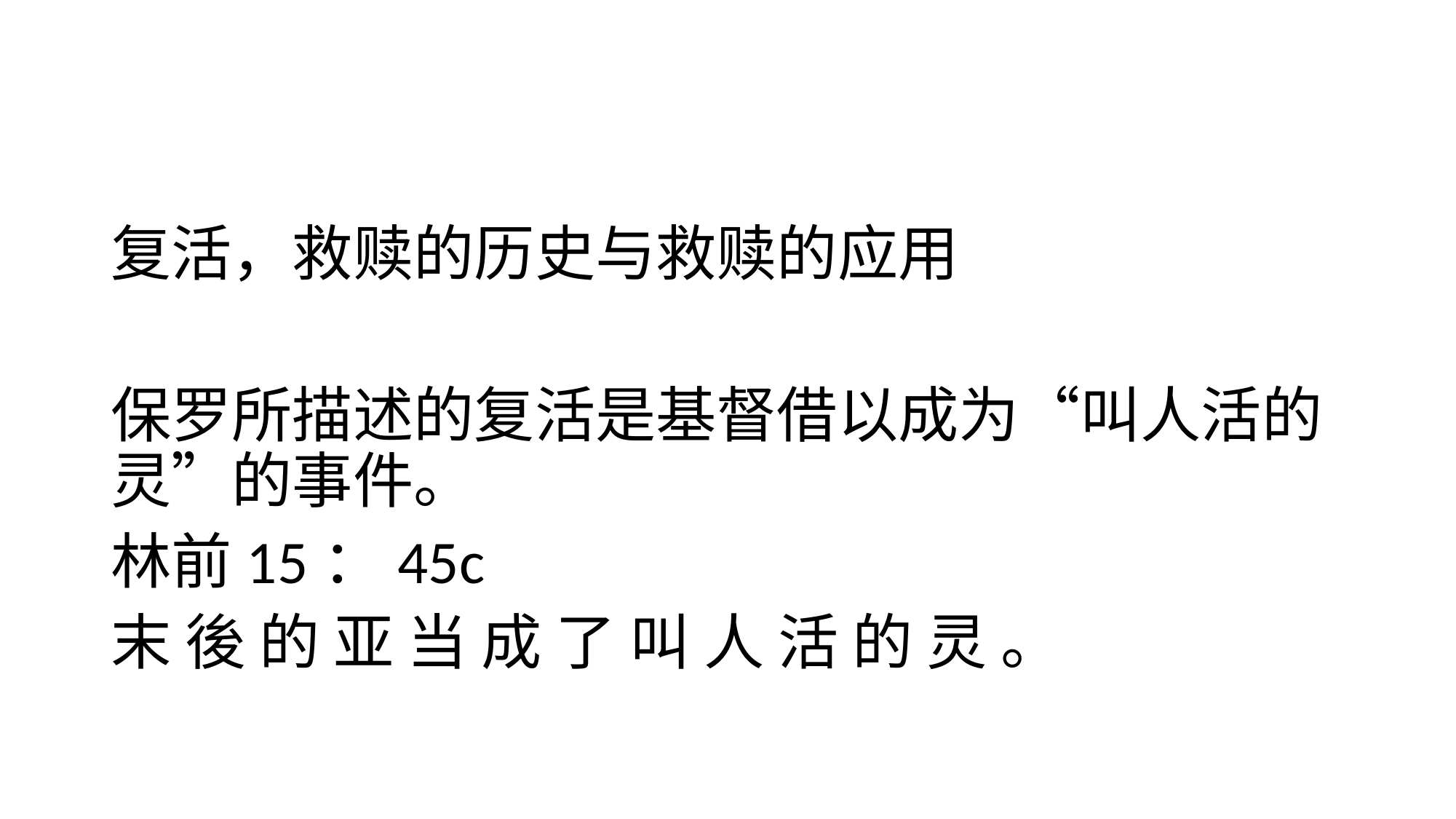

#
复活，救赎的历史与救赎的应用

保罗所描述的复活是基督借以成为“叫人活的灵”的事件。
林前15：45c
末 後 的 亚 当 成 了 叫 人 活 的 灵 。